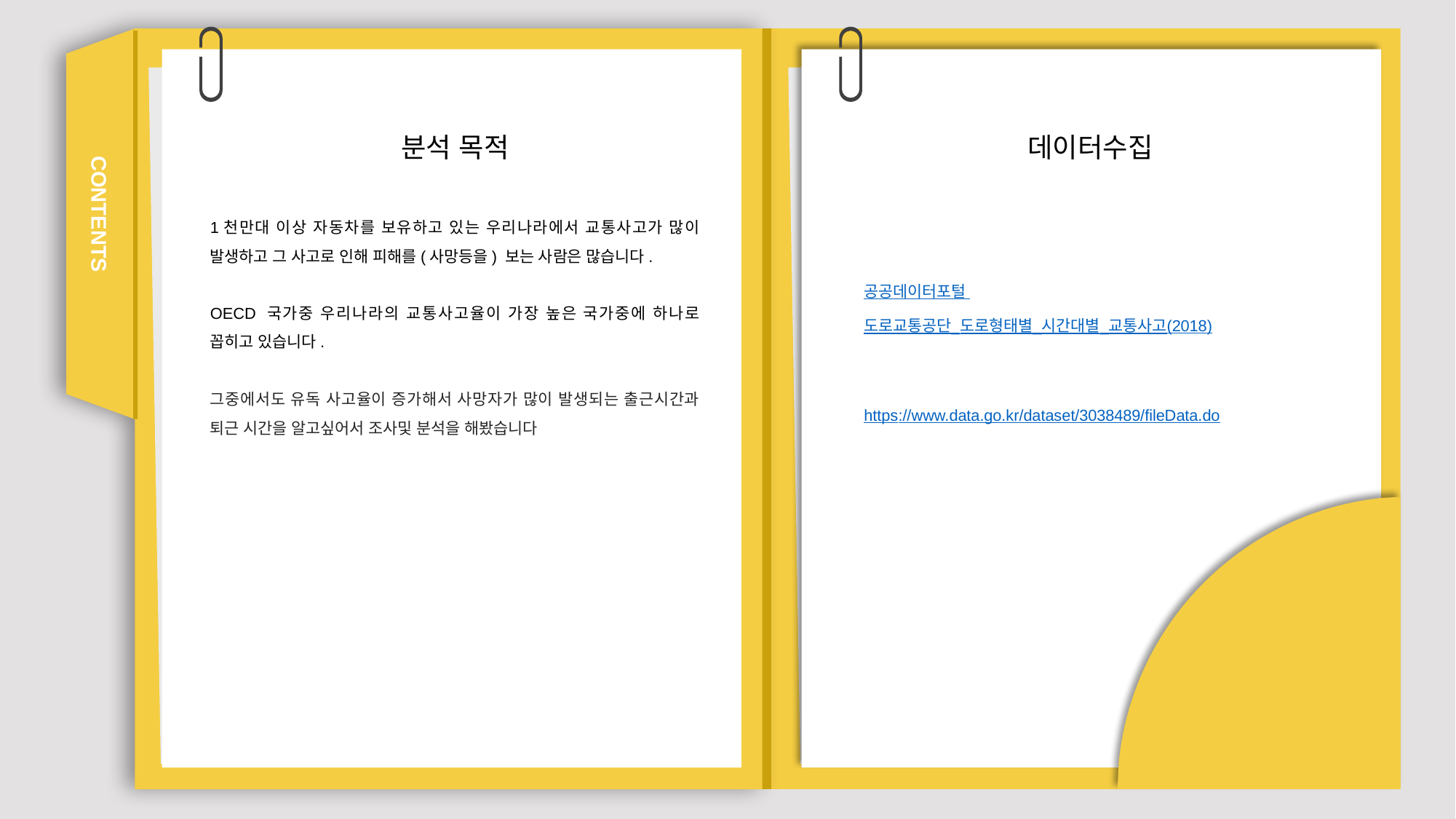

분석 목적
데이터수집

1천만대 이상 자동차를 보유하고 있는 우리나라에서 교통사고가 많이 발생하고 그 사고로 인해 피해를(사망등을) 보는 사람은 많습니다.

OECD 국가중 우리나라의 교통사고율이 가장 높은 국가중에 하나로 꼽히고 있습니다.

그중에서도 유독 사고율이 증가해서 사망자가 많이 발생되는 출근시간과 퇴근 시간을 알고싶어서 조사및 분석을 해봤습니다

CONTENTS

공공데이터포털
도로교통공단_도로형태별_시간대별_교통사고(2018)

https://www.data.go.kr/dataset/3038489/fileData.do